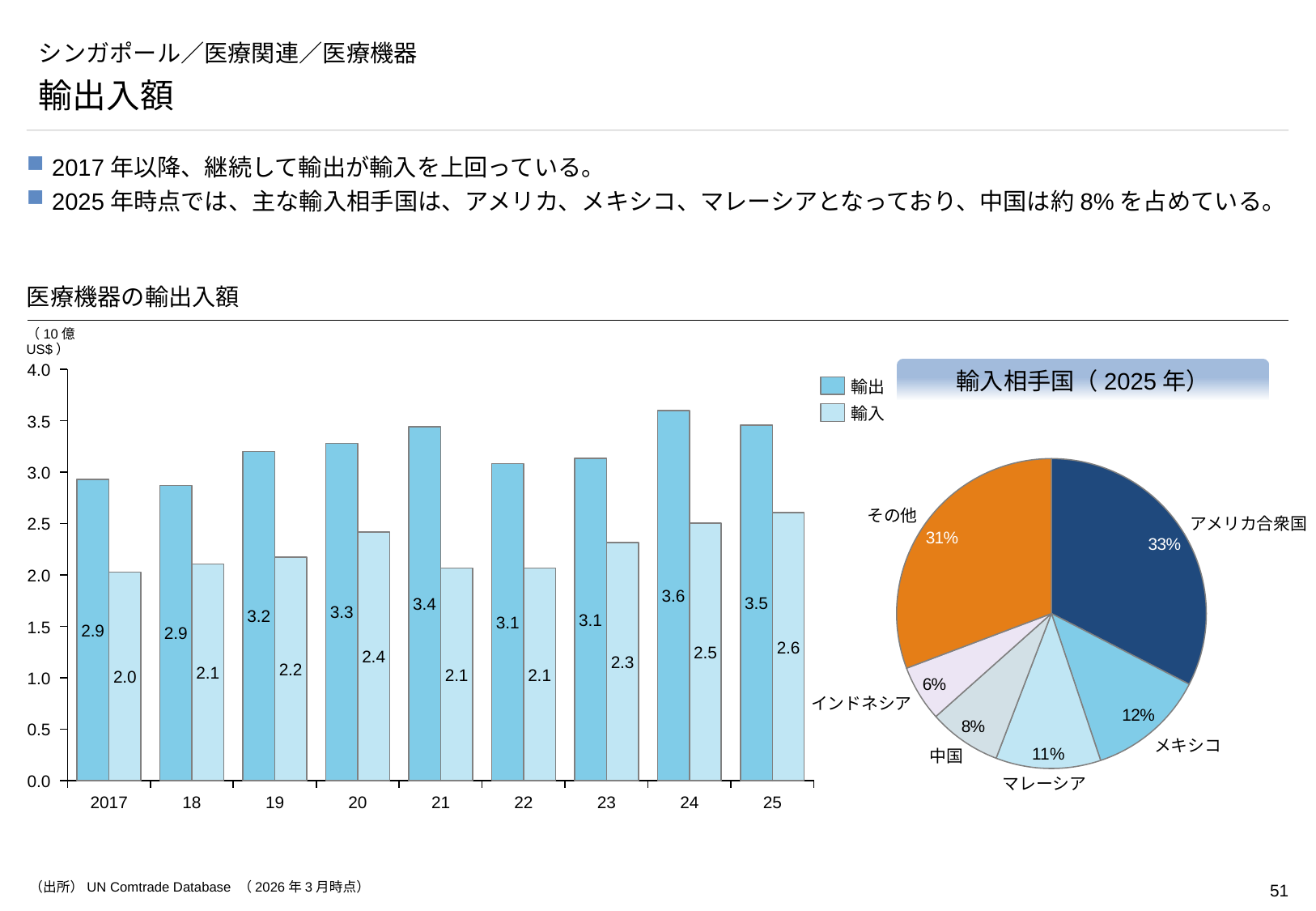

# シンガポール／医療関連／医療機器
輸出入額
2017年以降、継続して輸出が輸入を上回っている。
2025年時点では、主な輸入相手国は、アメリカ、メキシコ、マレーシアとなっており、中国は約8%を占めている。
医療機器の輸出入額
（10億US$）

### Chart

| Category |  |  |
|---|---|---|
輸入相手国（2025年）
4.0
輸出

輸入

3.5

### Chart

| Category |  |
|---|---|
3.0
その他
2.5
アメリカ合衆国
2.0
3.6
3.5
3.4
3.3
3.2
3.1
3.1
1.5
2.9
2.9
2.6
2.5
2.4
2.3
2.2
2.1
2.1
2.1
2.0
1.0
インドネシア
0.5
メキシコ
中国
0.0
マレーシア
2017
18
19
20
21
22
23
24
25
（出所）UN Comtrade Database （2026年3月時点）